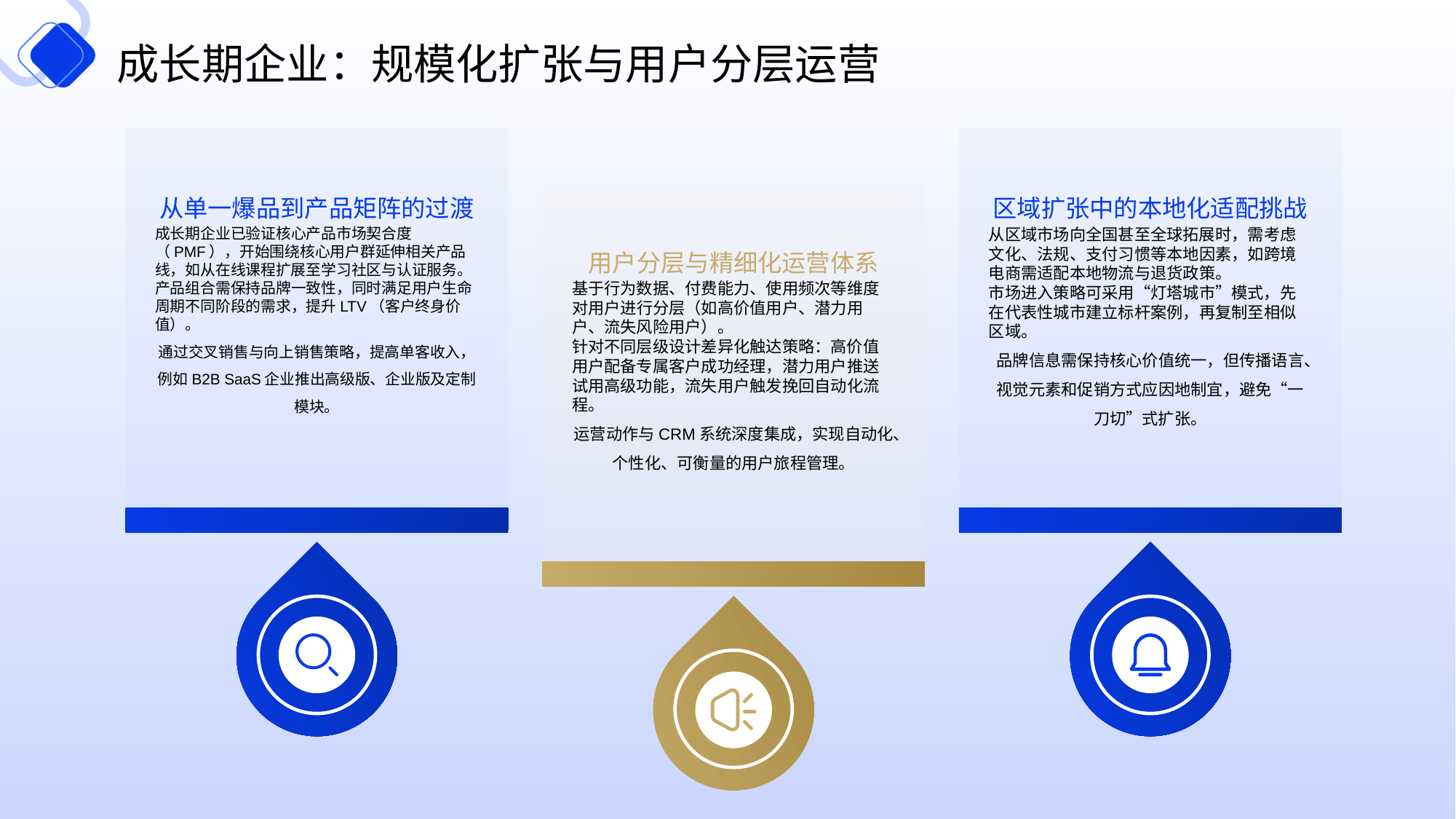

成长期企业：规模化扩张与用户分层运营

从单一爆品到产品矩阵的过渡
区域扩张中的本地化适配挑战

用户分层与精细化运营体系
成长期企业已验证核心产品市场契合度（PMF），开始围绕核心用户群延伸相关产品线，如从在线课程扩展至学习社区与认证服务。
产品组合需保持品牌一致性，同时满足用户生命周期不同阶段的需求，提升LTV（客户终身价值）。
通过交叉销售与向上销售策略，提高单客收入，例如B2B SaaS企业推出高级版、企业版及定制模块。
从区域市场向全国甚至全球拓展时，需考虑文化、法规、支付习惯等本地因素，如跨境电商需适配本地物流与退货政策。
市场进入策略可采用“灯塔城市”模式，先在代表性城市建立标杆案例，再复制至相似区域。
品牌信息需保持核心价值统一，但传播语言、视觉元素和促销方式应因地制宜，避免“一刀切”式扩张。
基于行为数据、付费能力、使用频次等维度对用户进行分层（如高价值用户、潜力用户、流失风险用户）。
针对不同层级设计差异化触达策略：高价值用户配备专属客户成功经理，潜力用户推送试用高级功能，流失用户触发挽回自动化流程。
运营动作与CRM系统深度集成，实现自动化、个性化、可衡量的用户旅程管理。